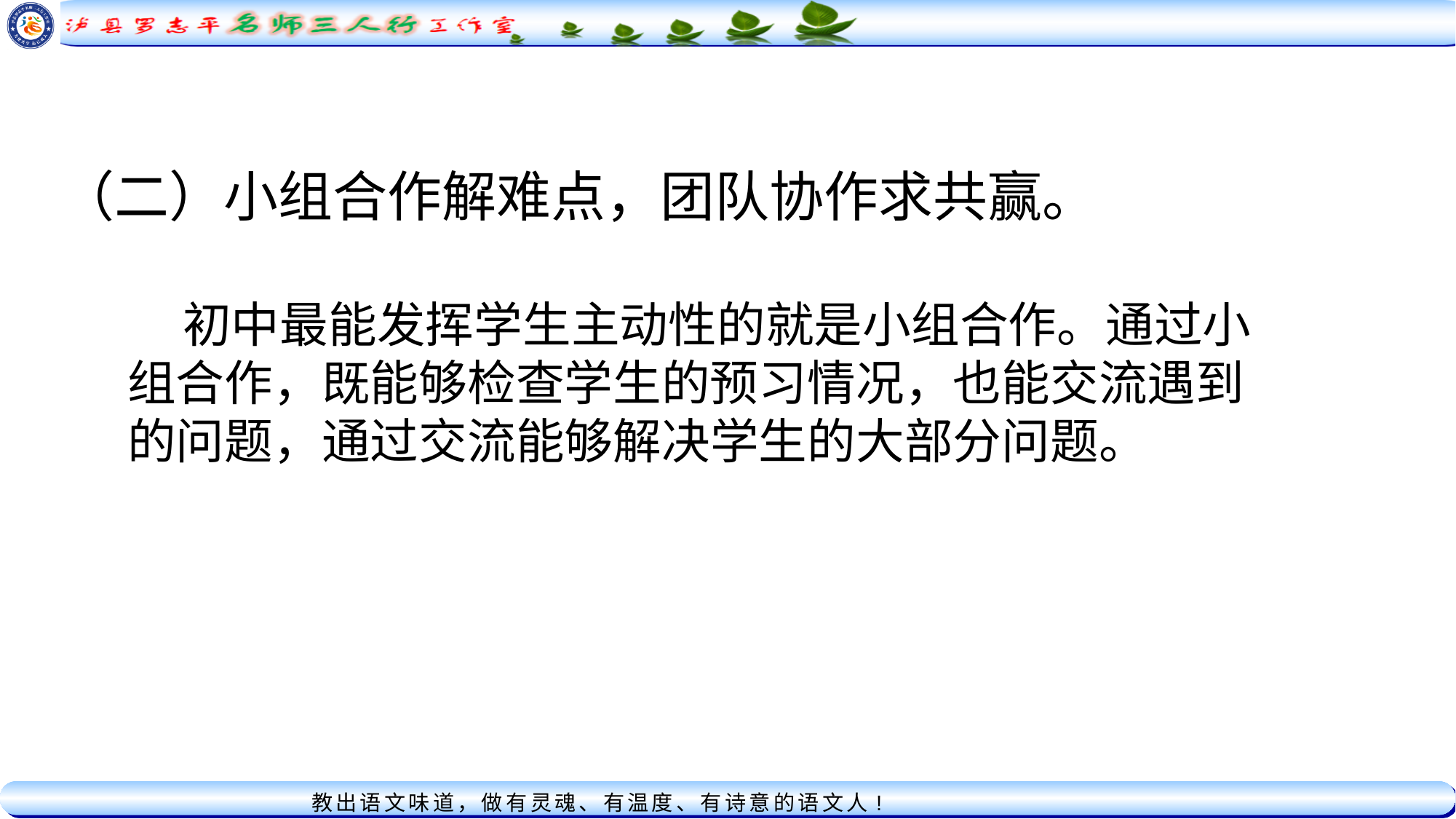

（二）小组合作解难点，团队协作求共赢。
    初中最能发挥学生主动性的就是小组合作。通过小组合作，既能够检查学生的预习情况，也能交流遇到的问题，通过交流能够解决学生的大部分问题。